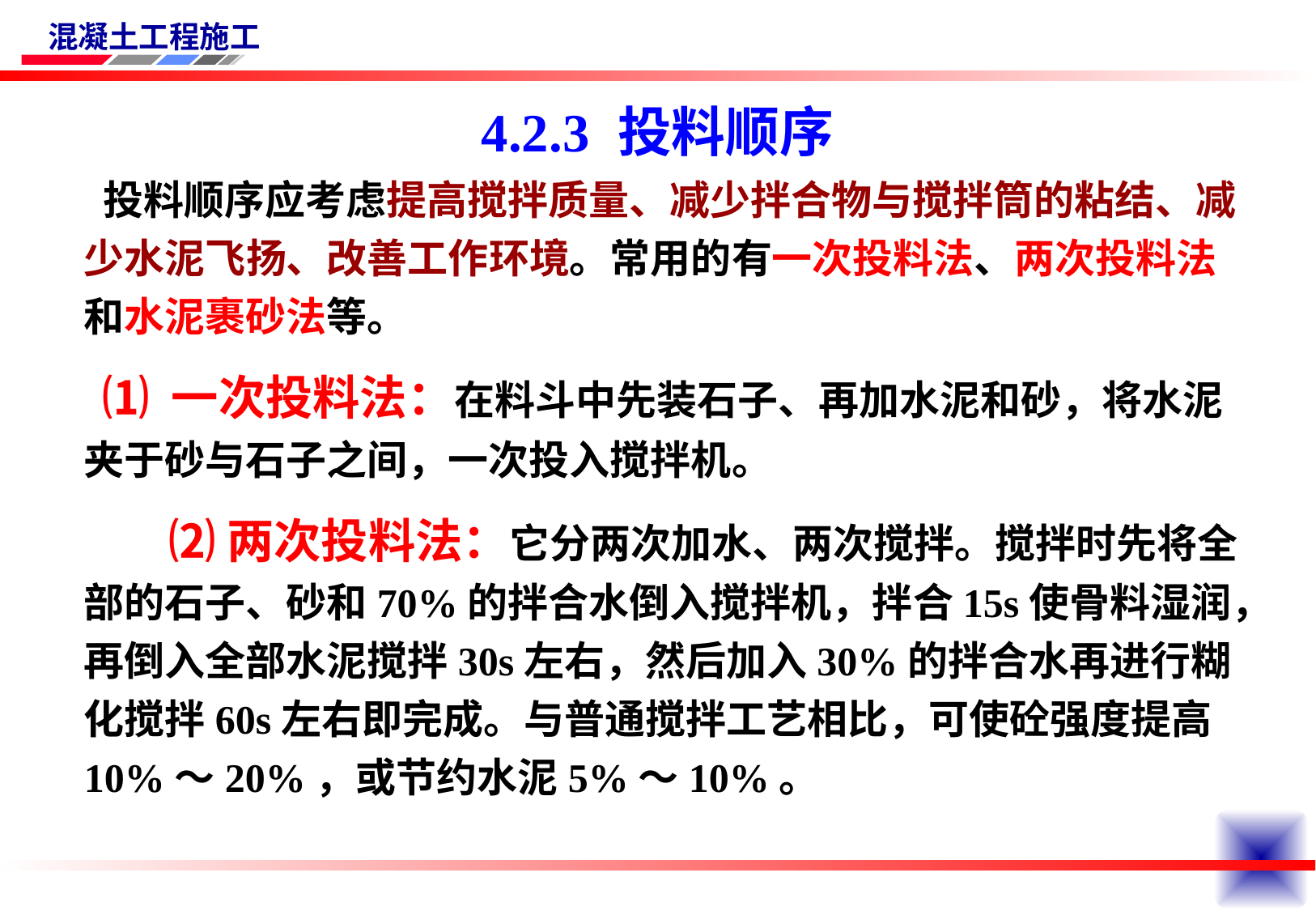

# 4.2.3 投料顺序
      投料顺序应考虑提高搅拌质量、减少拌合物与搅拌筒的粘结、减少水泥飞扬、改善工作环境。常用的有一次投料法、两次投料法和水泥裹砂法等。
       ⑴ 一次投料法：在料斗中先装石子、再加水泥和砂，将水泥夹于砂与石子之间，一次投入搅拌机。
　　　 ⑵ 两次投料法：它分两次加水、两次搅拌。搅拌时先将全部的石子、砂和70%的拌合水倒入搅拌机，拌合15s使骨料湿润，再倒入全部水泥搅拌30s左右，然后加入30%的拌合水再进行糊化搅拌60s左右即完成。与普通搅拌工艺相比，可使砼强度提高10%～20%，或节约水泥5%～10%。